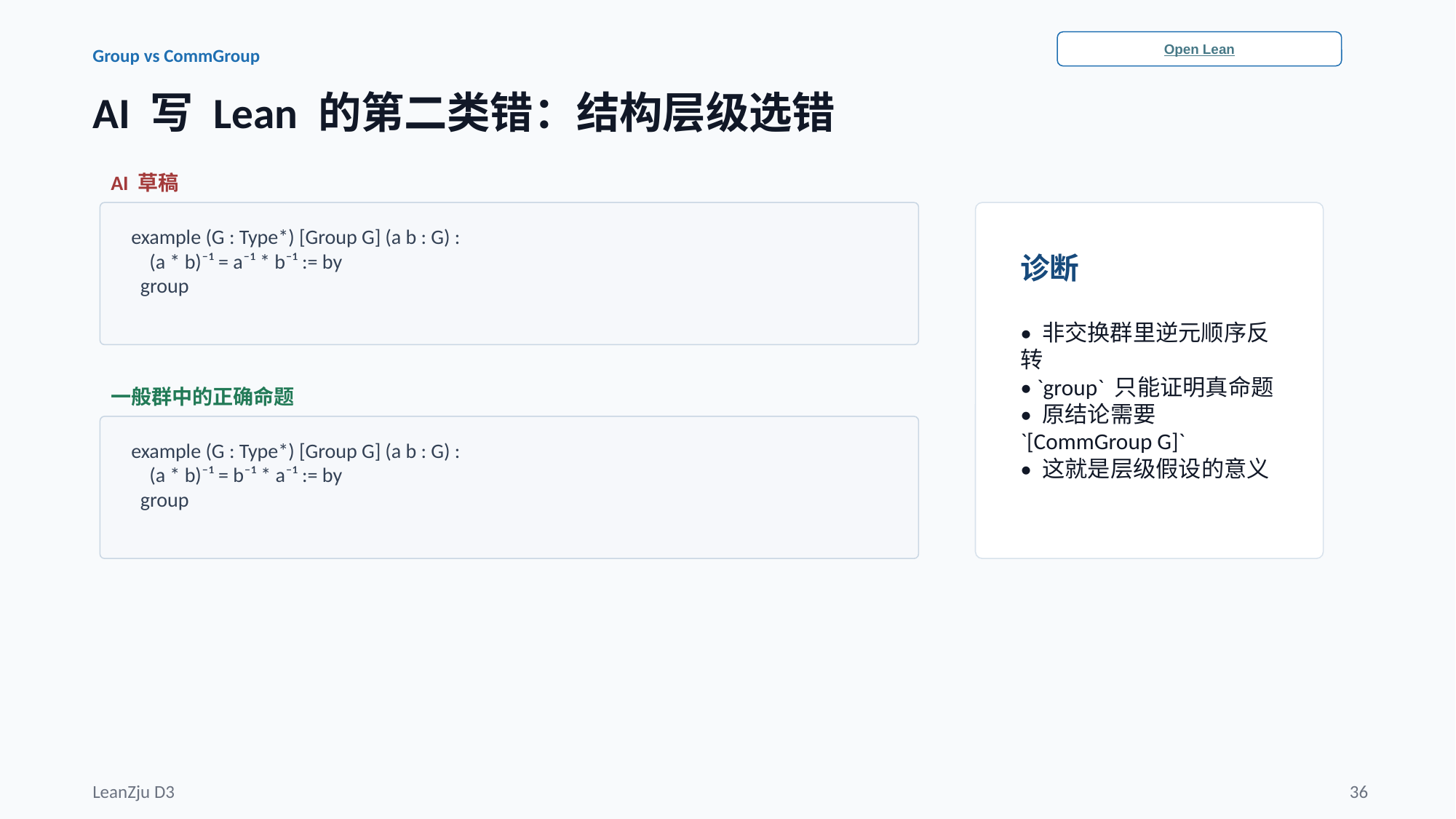

Open Lean
Group vs CommGroup
AI 写 Lean 的第二类错：结构层级选错
AI 草稿

example (G : Type*) [Group G] (a b : G) :
    (a * b)⁻¹ = a⁻¹ * b⁻¹ := by
  group
诊断
• 非交换群里逆元顺序反转
• `group` 只能证明真命题
• 原结论需要 `[CommGroup G]`
• 这就是层级假设的意义
一般群中的正确命题

example (G : Type*) [Group G] (a b : G) :
    (a * b)⁻¹ = b⁻¹ * a⁻¹ := by
  group
LeanZju D3
36